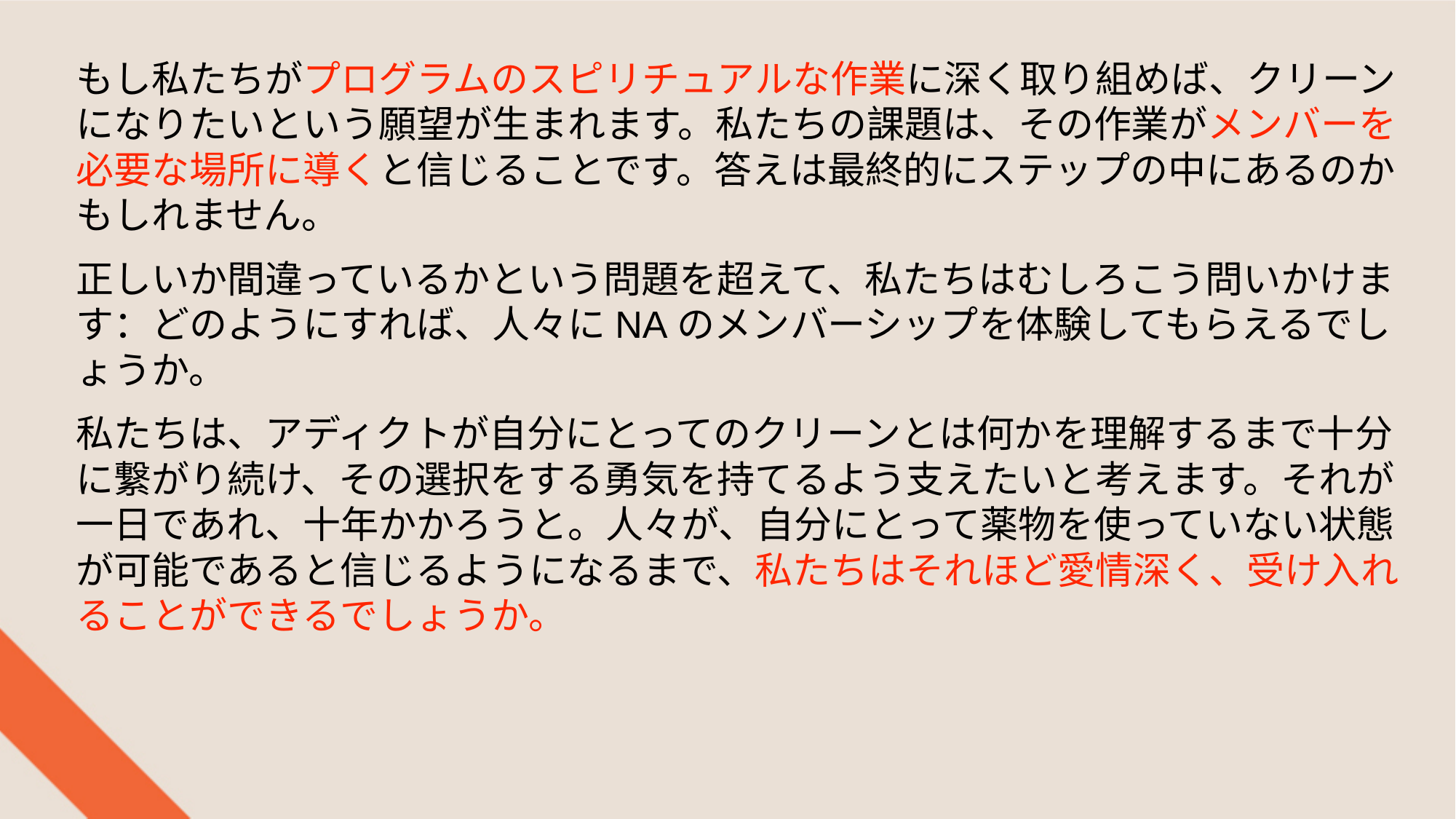

もし私たちがプログラムのスピリチュアルな作業に深く取り組めば、クリーンになりたいという願望が生まれます。私たちの課題は、その作業がメンバーを必要な場所に導くと信じることです。答えは最終的にステップの中にあるのかもしれません。
正しいか間違っているかという問題を超えて、私たちはむしろこう問いかけます：どのようにすれば、人々にNAのメンバーシップを体験してもらえるでしょうか。
私たちは、アディクトが自分にとってのクリーンとは何かを理解するまで十分に繋がり続け、その選択をする勇気を持てるよう支えたいと考えます。それが一日であれ、十年かかろうと。人々が、自分にとって薬物を使っていない状態が可能であると信じるようになるまで、私たちはそれほど愛情深く、受け入れることができるでしょうか。